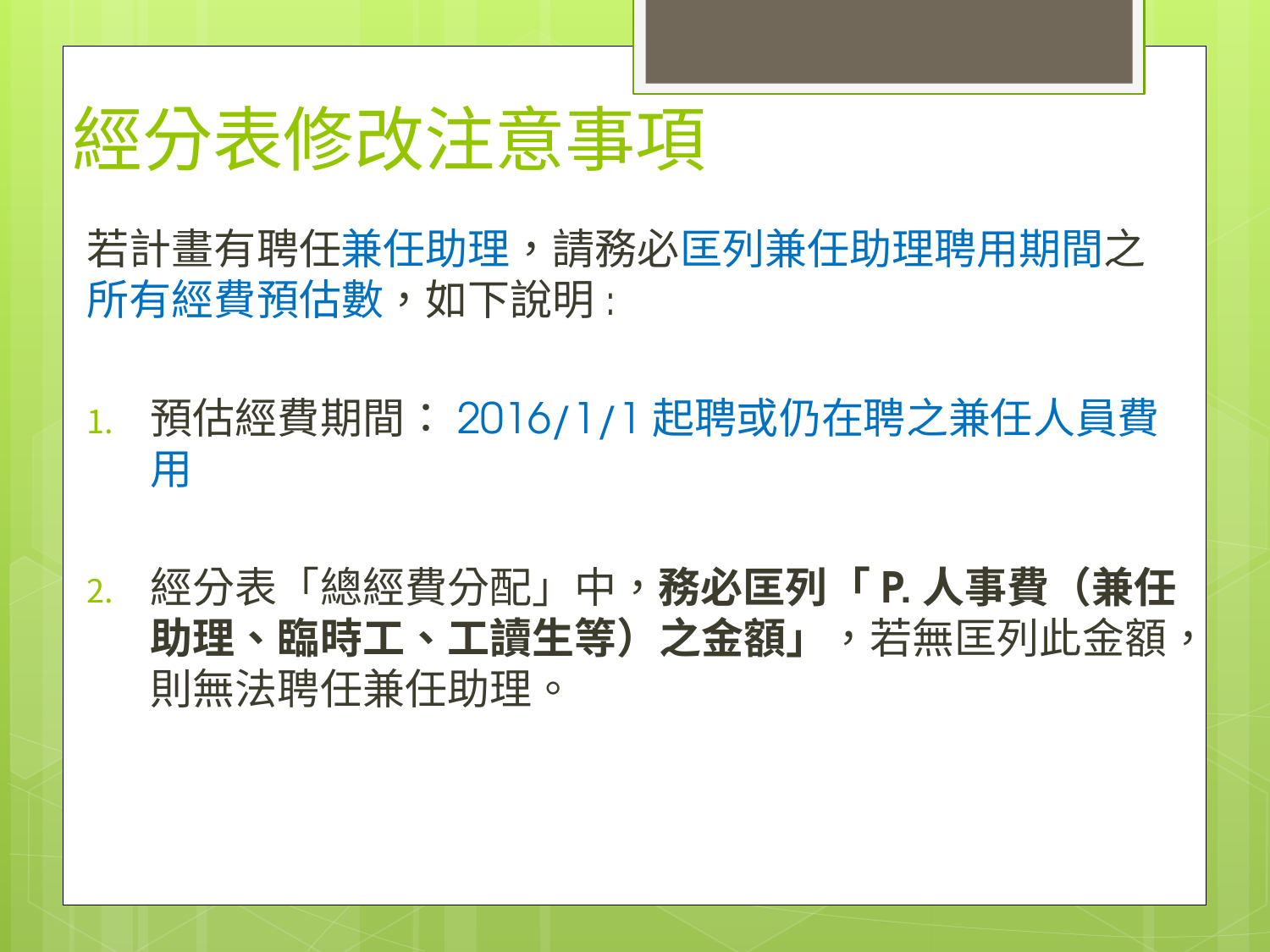

# 經分表修改注意事項
若計畫有聘任兼任助理，請務必匡列兼任助理聘用期間之所有經費預估數，如下說明:

預估經費期間：2016/1/1起聘或仍在聘之兼任人員費用

經分表「總經費分配」中，務必匡列「P.人事費（兼任助理、臨時工、工讀生等）之金額」，若無匡列此金額，則無法聘任兼任助理。